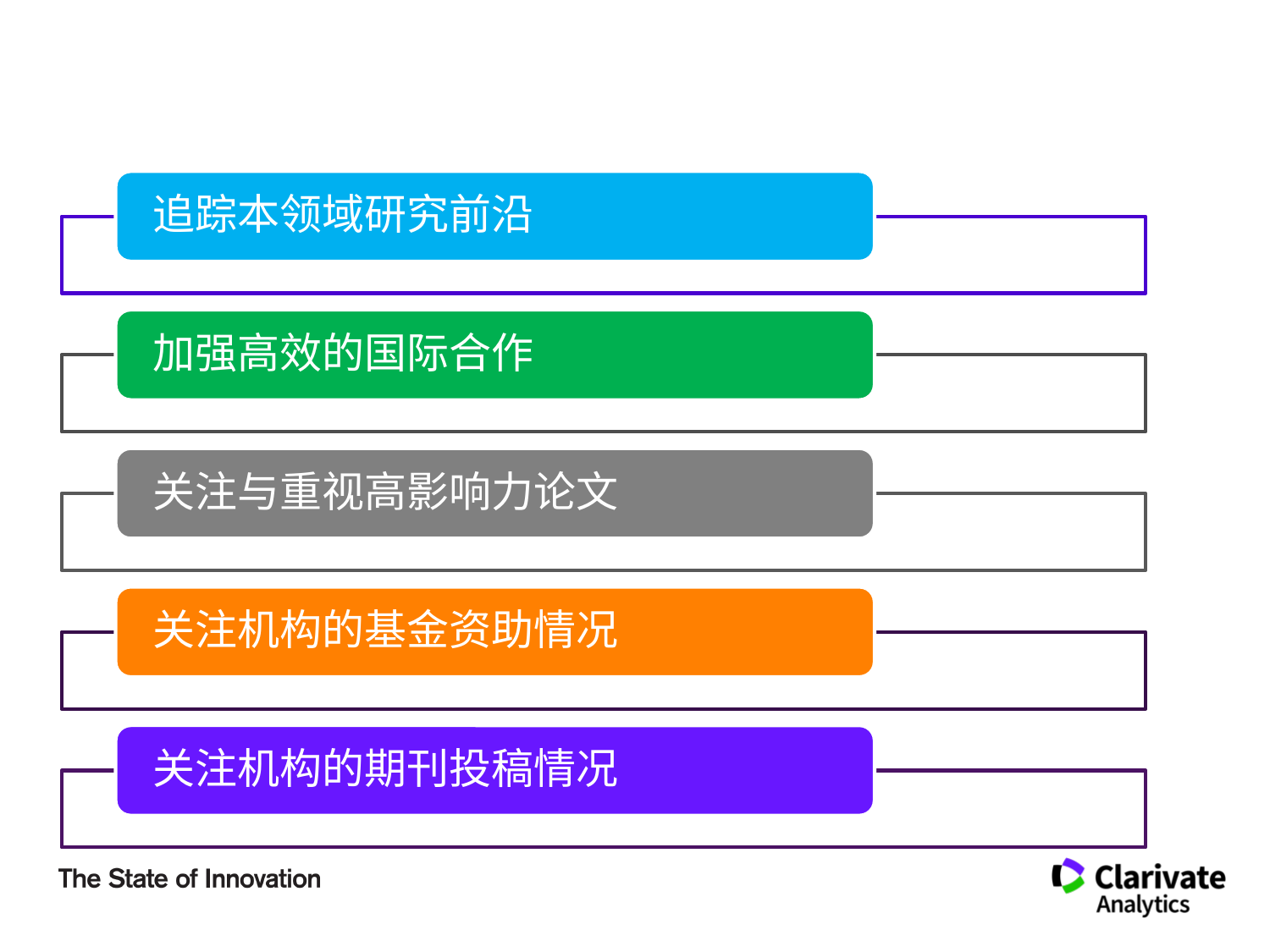

#
追踪本领域研究前沿
加强高效的国际合作
关注与重视高影响力论文
关注机构的基金资助情况
关注机构的期刊投稿情况